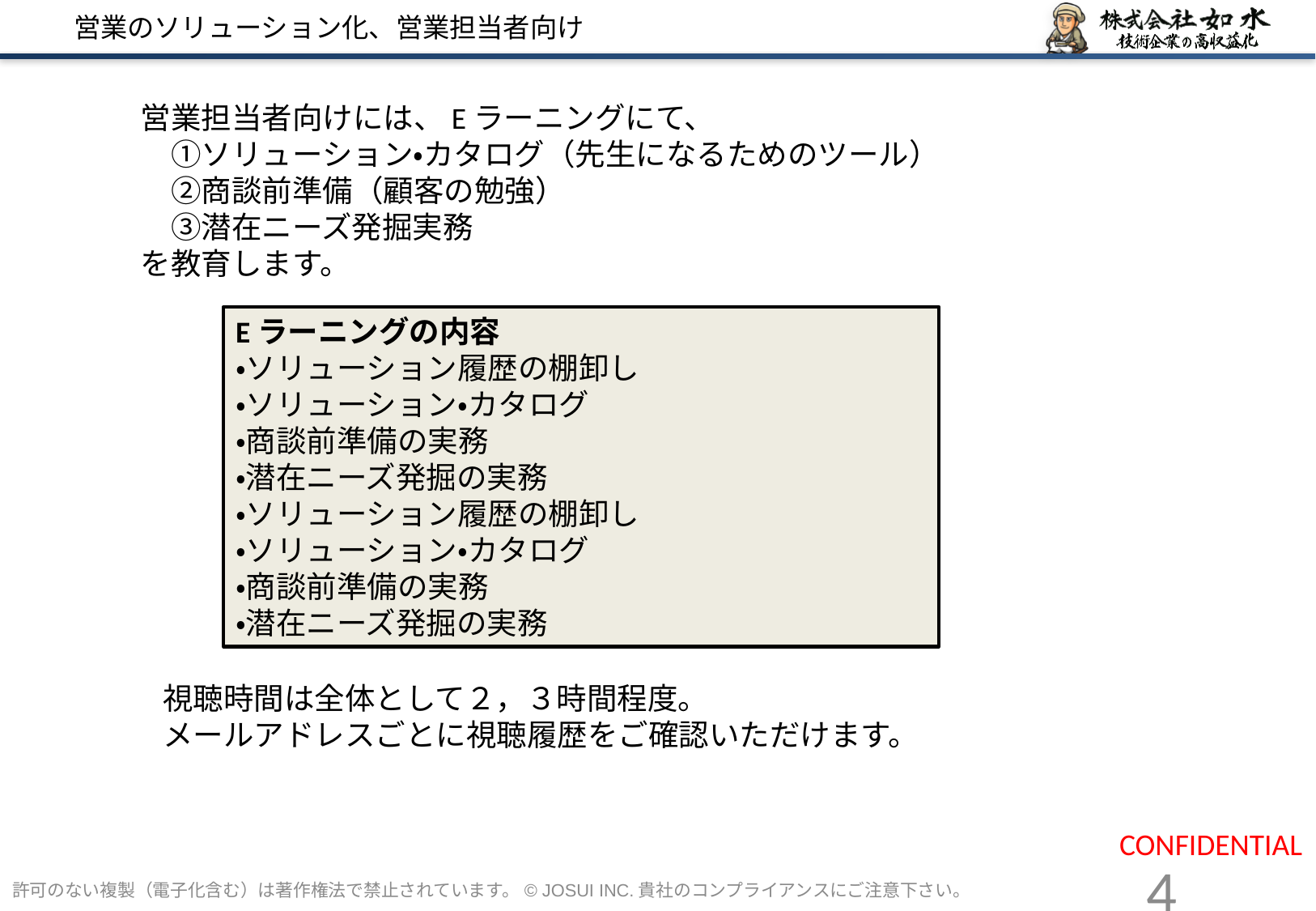

# 営業のソリューション化、営業担当者向け
営業担当者向けには、Eラーニングにて、
　①ソリューション・カタログ（先生になるためのツール）
　②商談前準備（顧客の勉強）
　③潜在ニーズ発掘実務
を教育します。
Eラーニングの内容
・ソリューション履歴の棚卸し
・ソリューション・カタログ
・商談前準備の実務
・潜在ニーズ発掘の実務
・ソリューション履歴の棚卸し
・ソリューション・カタログ
・商談前準備の実務
・潜在ニーズ発掘の実務
視聴時間は全体として２，３時間程度。
メールアドレスごとに視聴履歴をご確認いただけます。
許可のない複製（電子化含む）は著作権法で禁止されています。© JOSUI INC.貴社のコンプライアンスにご注意下さい。
4